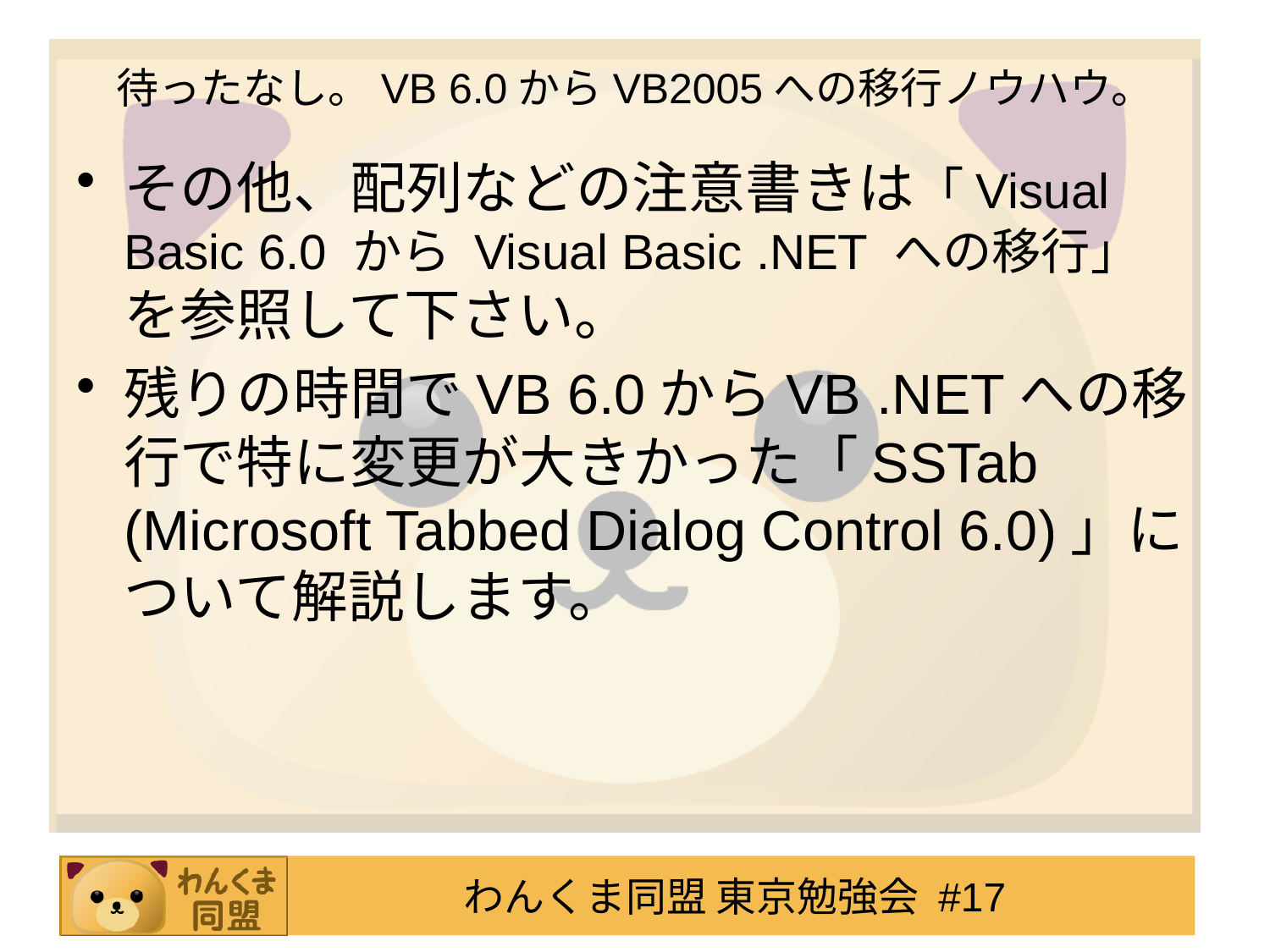

# 待ったなし。VB 6.0からVB2005への移行ノウハウ。
その他、配列などの注意書きは「Visual Basic 6.0 から Visual Basic .NET への移行」を参照して下さい。
残りの時間でVB 6.0からVB .NETへの移行で特に変更が大きかった「SSTab (Microsoft Tabbed Dialog Control 6.0)」について解説します。